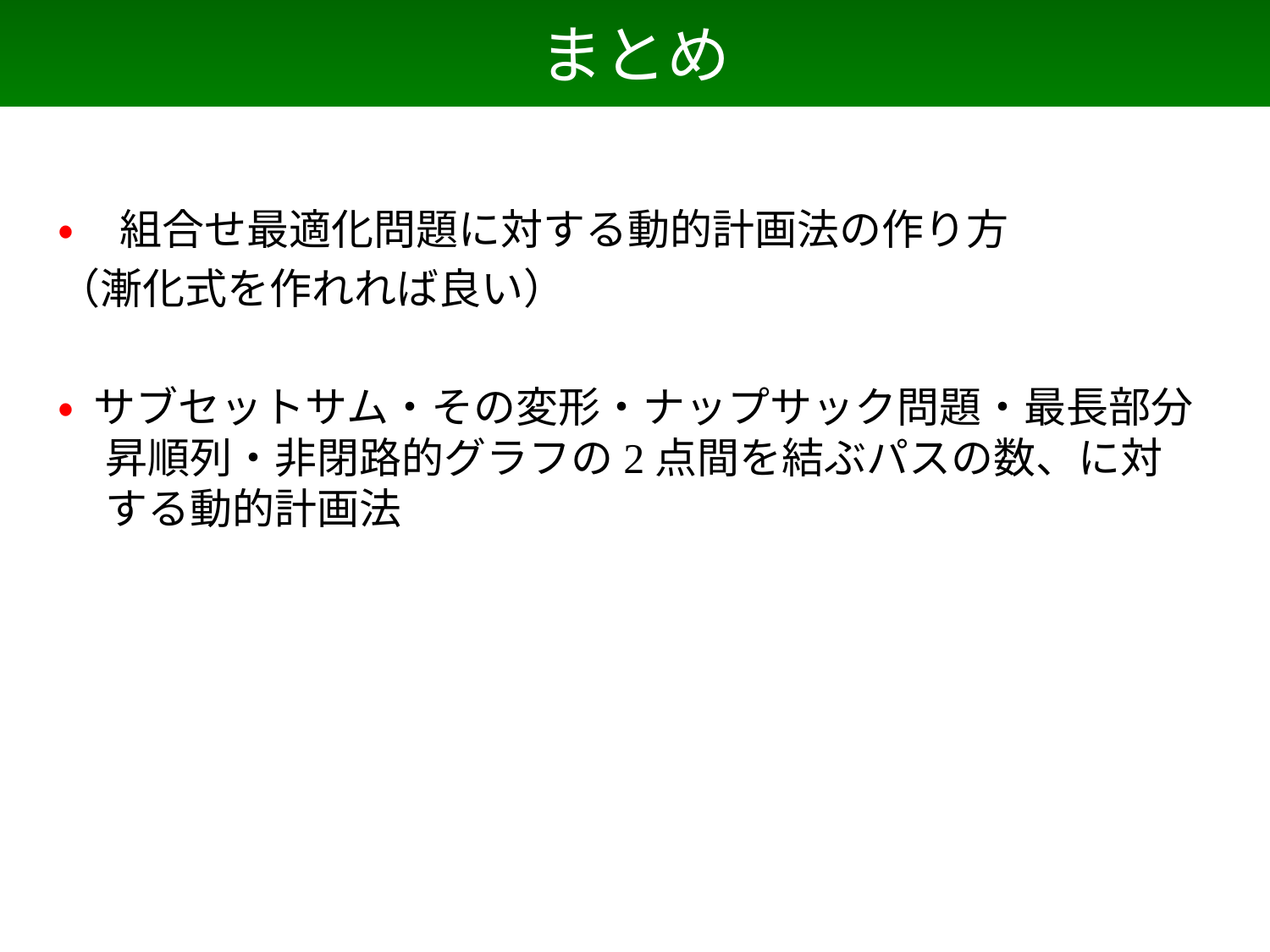

# まとめ
• 組合せ最適化問題に対する動的計画法の作り方
（漸化式を作れれば良い）

• サブセットサム・その変形・ナップサック問題・最長部分昇順列・非閉路的グラフの2点間を結ぶパスの数、に対する動的計画法